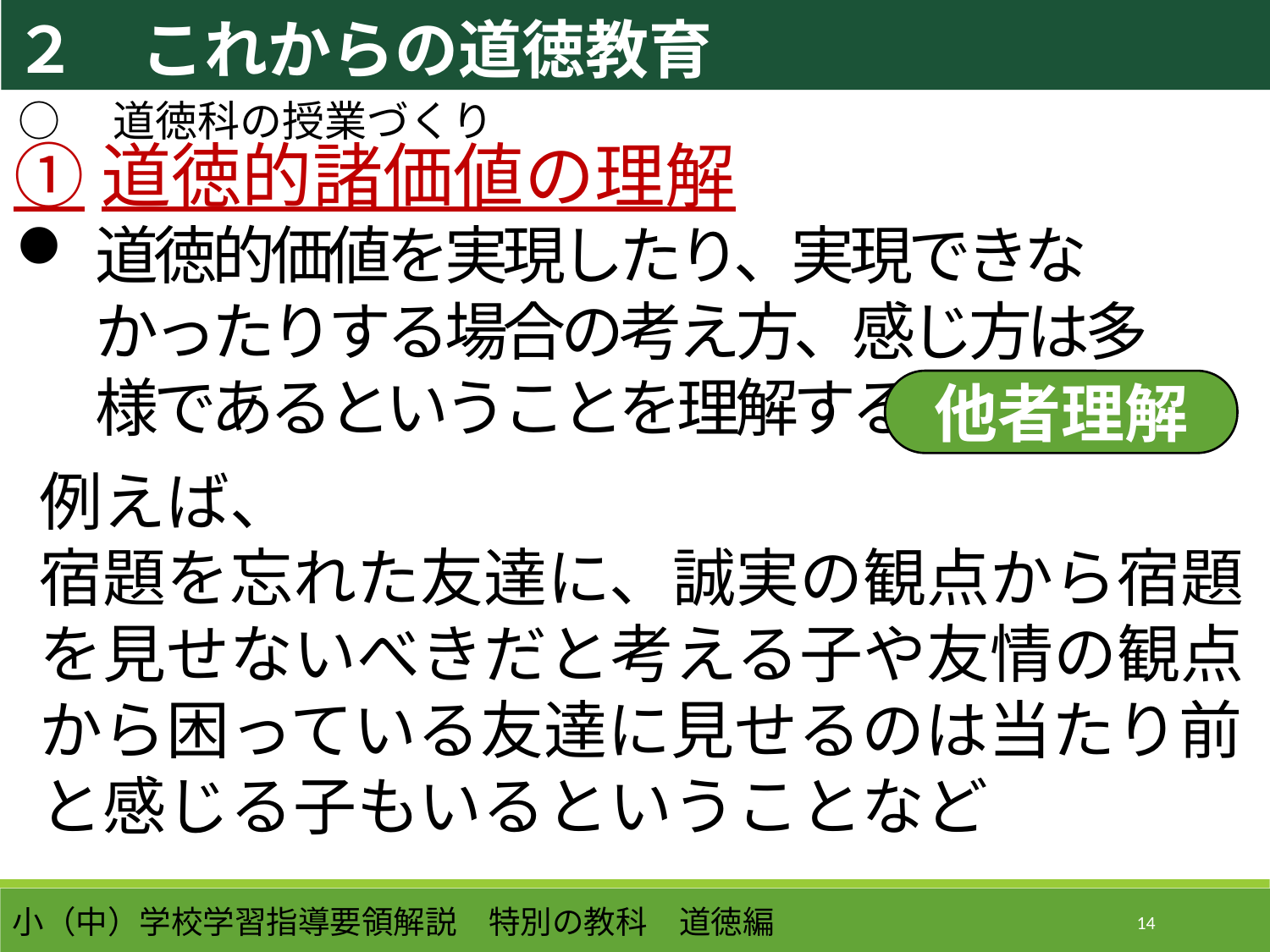

２　これからの道徳教育
○　道徳科の授業づくり
①道徳的諸価値の理解

道徳的価値を実現したり、実現できなかったりする場合の考え方、感じ方は多様であるということを理解すること
他者理解
例えば、
宿題を忘れた友達に、誠実の観点から宿題を見せないべきだと考える子や友情の観点から困っている友達に見せるのは当たり前と感じる子もいるということなど
小（中）学校学習指導要領解説　特別の教科　道徳編
14